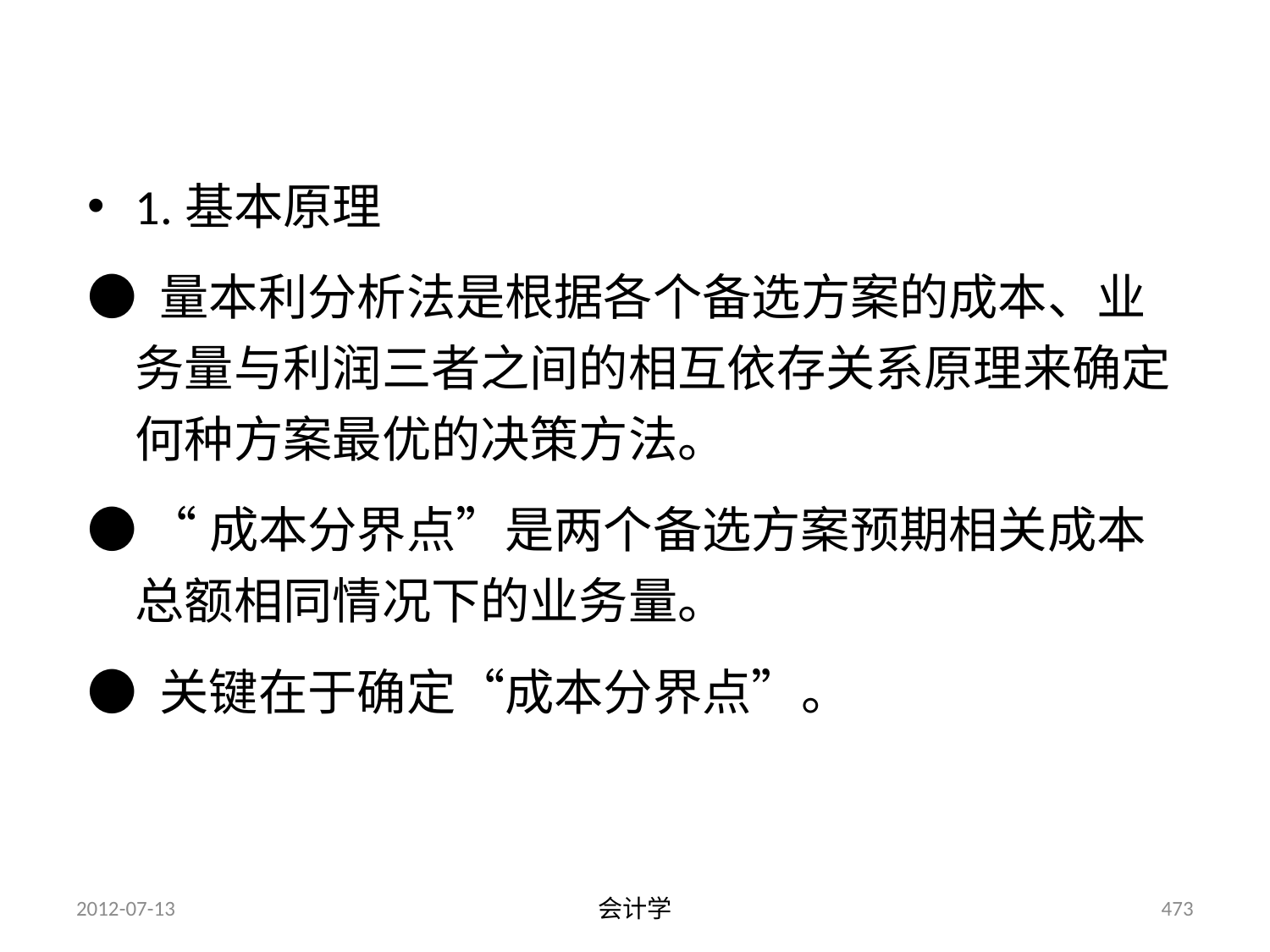

# 三、量本利分析法
1.基本原理
● 量本利分析法是根据各个备选方案的成本、业务量与利润三者之间的相互依存关系原理来确定何种方案最优的决策方法。
● “成本分界点”是两个备选方案预期相关成本总额相同情况下的业务量。
● 关键在于确定“成本分界点”。
2012-07-13
会计学
473